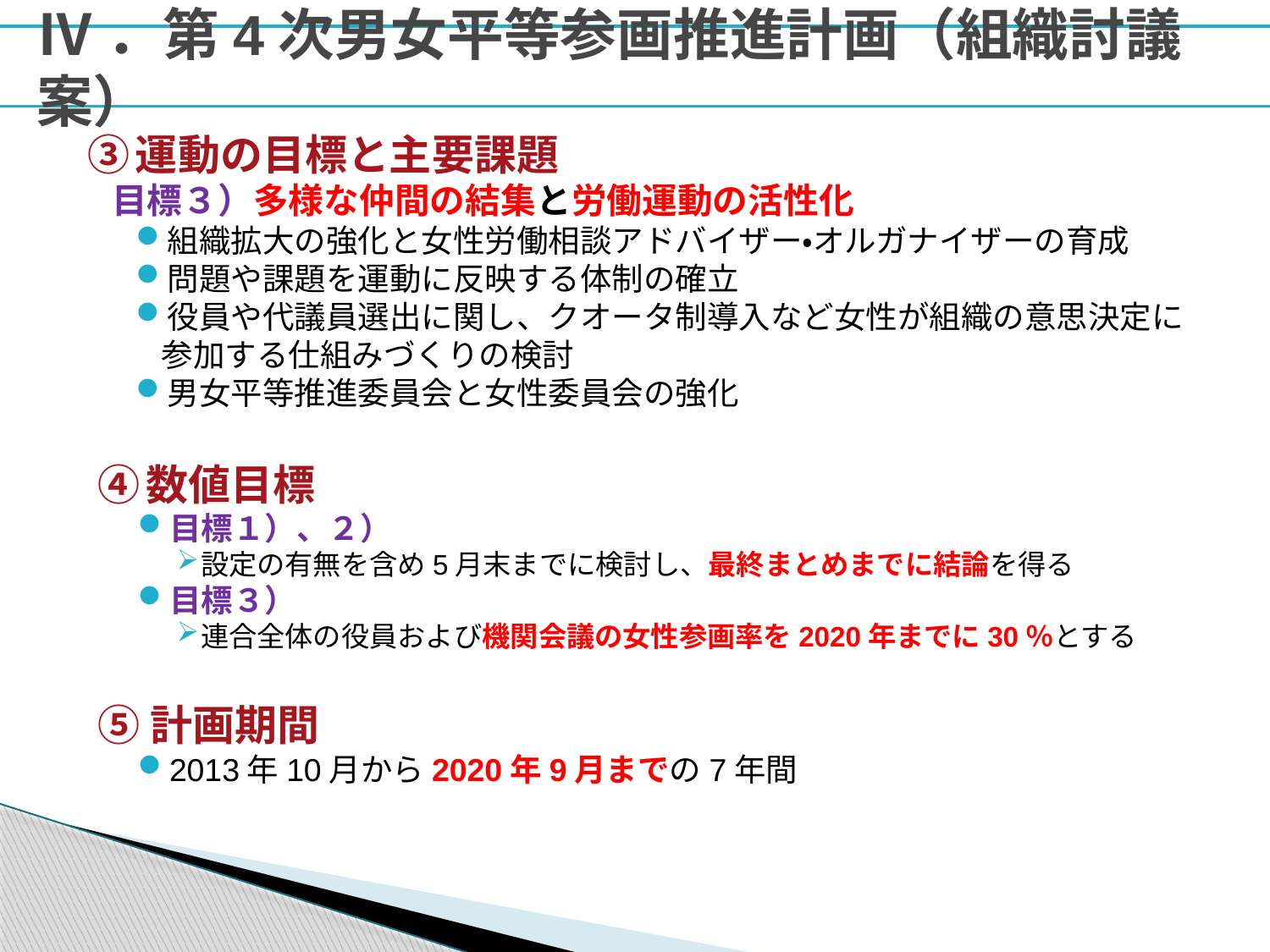

# Ⅳ．第4次男女平等参画推進計画（組織討議案）
運動の目標と主要課題
目標３）多様な仲間の結集と労働運動の活性化
組織拡大の強化と女性労働相談アドバイザー・オルガナイザーの育成
問題や課題を運動に反映する体制の確立
役員や代議員選出に関し、クオータ制導入など女性が組織の意思決定に参加する仕組みづくりの検討
男女平等推進委員会と女性委員会の強化
数値目標
目標１）、２）
設定の有無を含め5月末までに検討し、最終まとめまでに結論を得る
目標３）
連合全体の役員および機関会議の女性参画率を2020年までに30％とする
⑤計画期間
2013年10月から2020年9月までの7年間